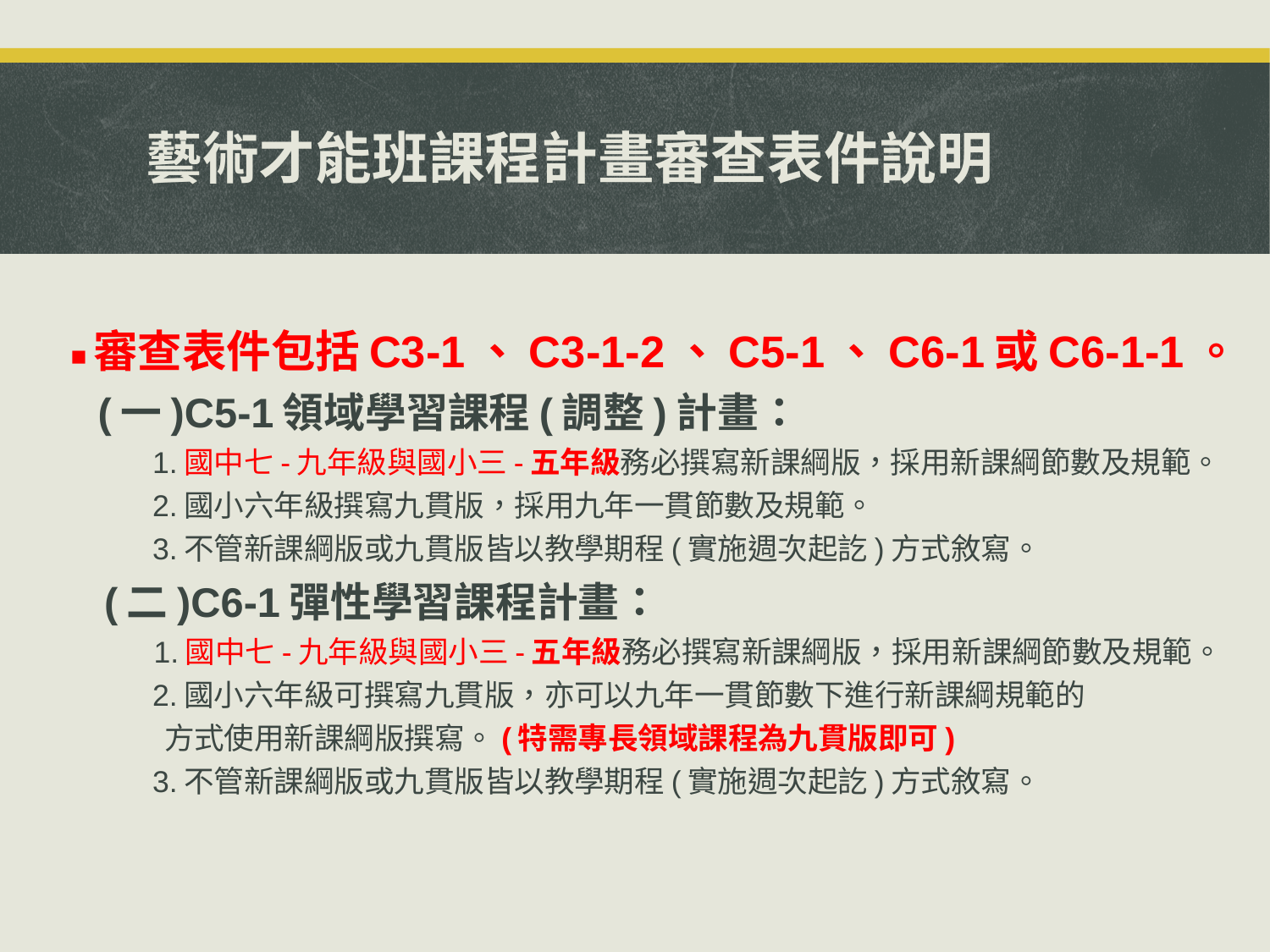

# 藝術才能班課程計畫審查表件說明
審查表件包括C3-1、C3-1-2、C5-1、C6-1或C6-1-1。
   (一)C5-1領域學習課程(調整)計畫：
          1.國中七-九年級與國小三-五年級務必撰寫新課綱版，採用新課綱節數及規範。
          2.國小六年級撰寫九貫版，採用九年一貫節數及規範。
          3.不管新課綱版或九貫版皆以教學期程(實施週次起訖)方式敘寫。
   (二)C6-1彈性學習課程計畫：
           1.國中七-九年級與國小三-五年級務必撰寫新課綱版，採用新課綱節數及規範。
          2.國小六年級可撰寫九貫版，亦可以九年一貫節數下進行新課綱規範的
             方式使用新課綱版撰寫。(特需專長領域課程為九貫版即可)
          3.不管新課綱版或九貫版皆以教學期程(實施週次起訖)方式敘寫。